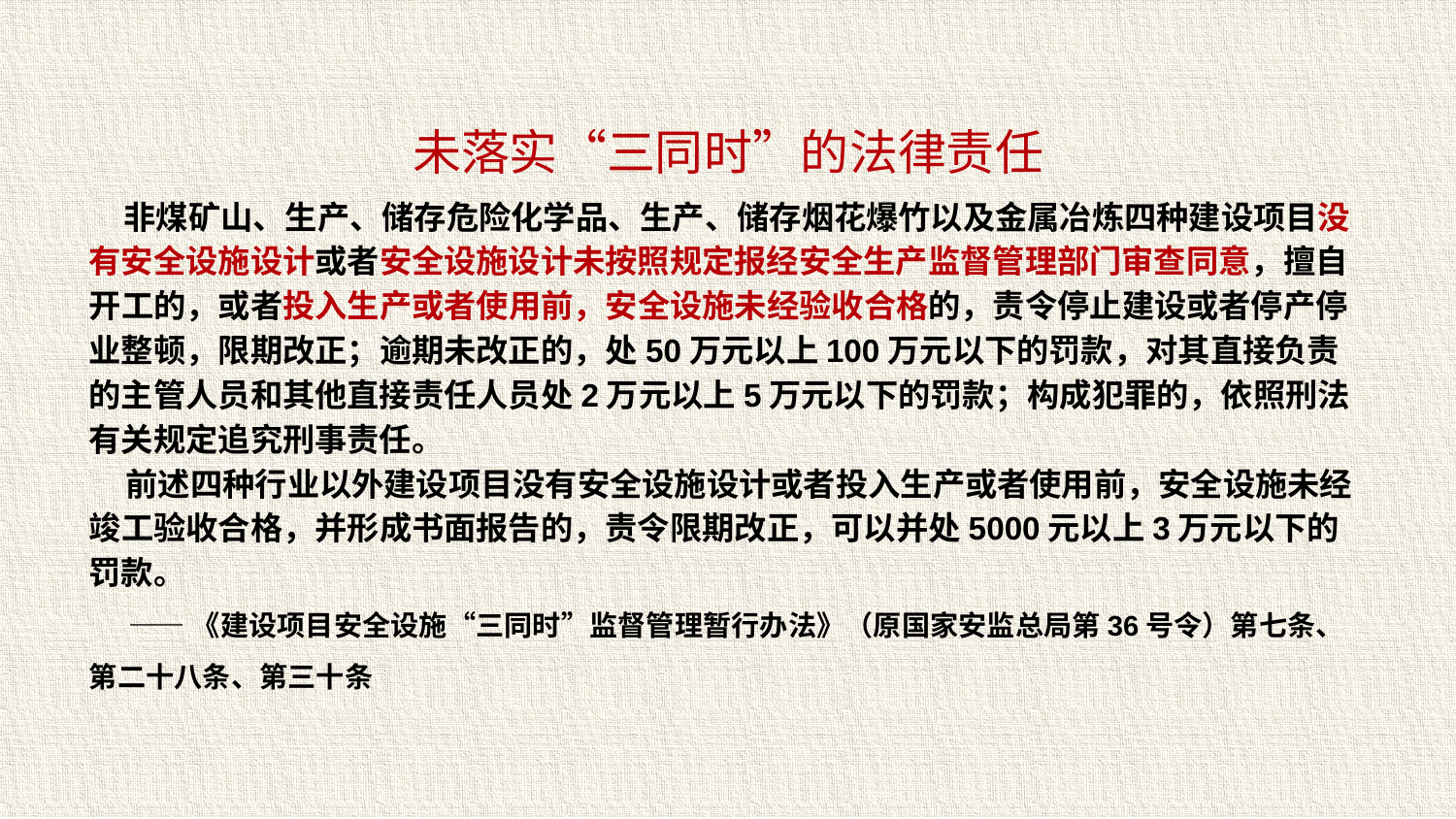

未落实“三同时”的法律责任
    非煤矿山、生产、储存危险化学品、生产、储存烟花爆竹以及金属冶炼四种建设项目没有安全设施设计或者安全设施设计未按照规定报经安全生产监督管理部门审查同意，擅自开工的，或者投入生产或者使用前，安全设施未经验收合格的，责令停止建设或者停产停业整顿，限期改正；逾期未改正的，处50万元以上100万元以下的罚款，对其直接负责的主管人员和其他直接责任人员处2万元以上5万元以下的罚款；构成犯罪的，依照刑法有关规定追究刑事责任。
    前述四种行业以外建设项目没有安全设施设计或者投入生产或者使用前，安全设施未经竣工验收合格，并形成书面报告的，责令限期改正，可以并处5000元以上3万元以下的罚款。
      ——《建设项目安全设施“三同时”监督管理暂行办法》（原国家安监总局第36号令）第七条、第二十八条、第三十条